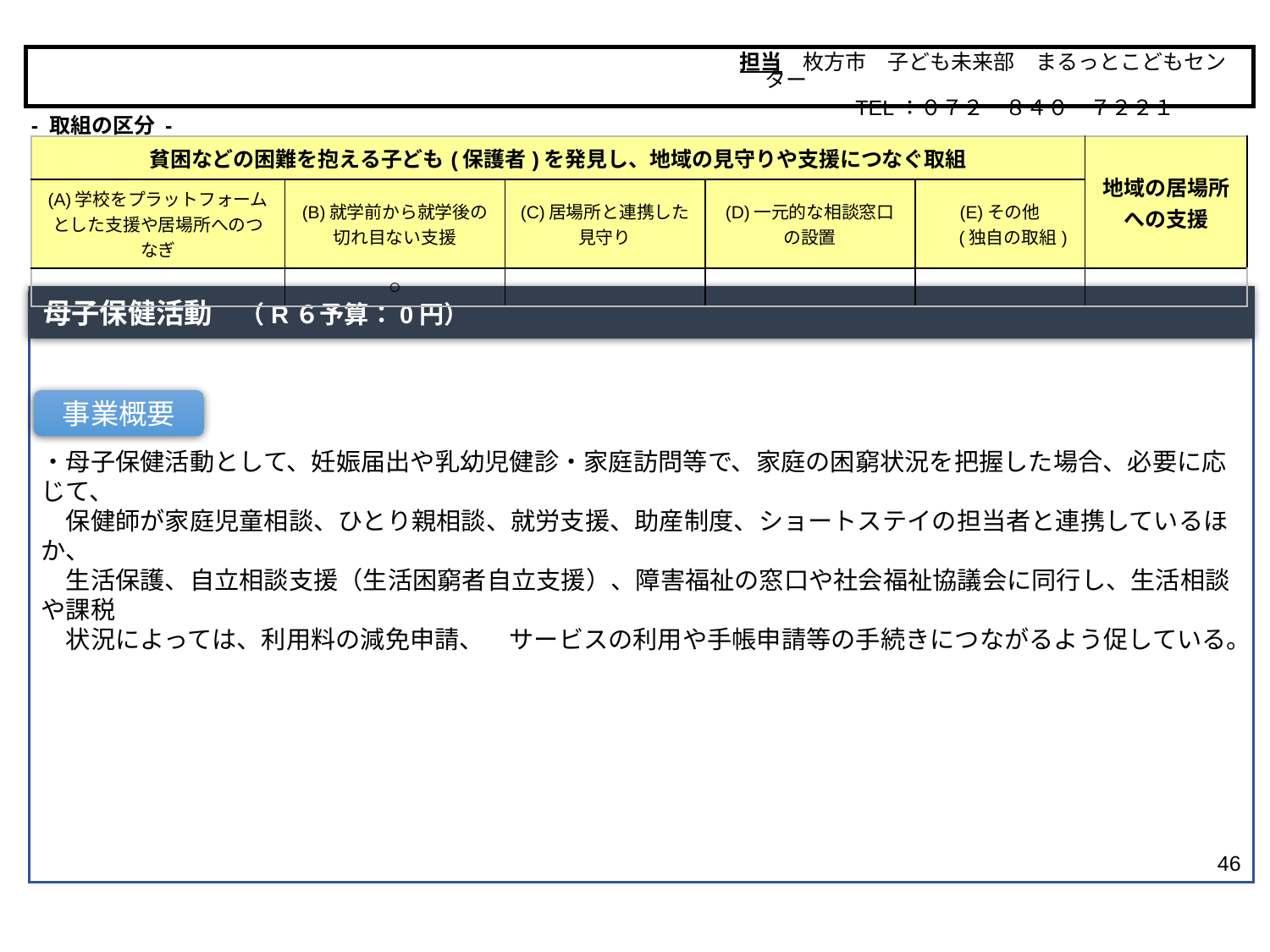

担当　枚方市　子ども未来部　まるっとこどもセンター
　　　　　 TEL：０７２－８４０－７２２１
枚方市
- 取組の区分 -
| 貧困などの困難を抱える子ども(保護者)を発見し、地域の見守りや支援につなぐ取組 |  |  |  |  | 地域の居場所 への支援 |
| --- | --- | --- | --- | --- | --- |
| (A)学校をプラットフォームとした支援や居場所へのつなぎ | (B)就学前から就学後の 切れ目ない支援 | (C)居場所と連携した 見守り | (D)一元的な相談窓口 の設置 | (E)その他 　 (独自の取組) |  |
|  | ○ |  |  |  |  |
母子保健活動　（R６予算：0円）

・母子保健活動として、妊娠届出や乳幼児健診・家庭訪問等で、家庭の困窮状況を把握した場合、必要に応じて、
　保健師が家庭児童相談、ひとり親相談、就労支援、助産制度、ショートステイの担当者と連携しているほか、
　生活保護、自立相談支援（生活困窮者自立支援）、障害福祉の窓口や社会福祉協議会に同行し、生活相談や課税
　状況によっては、利用料の減免申請、　サービスの利用や手帳申請等の手続きにつながるよう促している。

事業概要
46